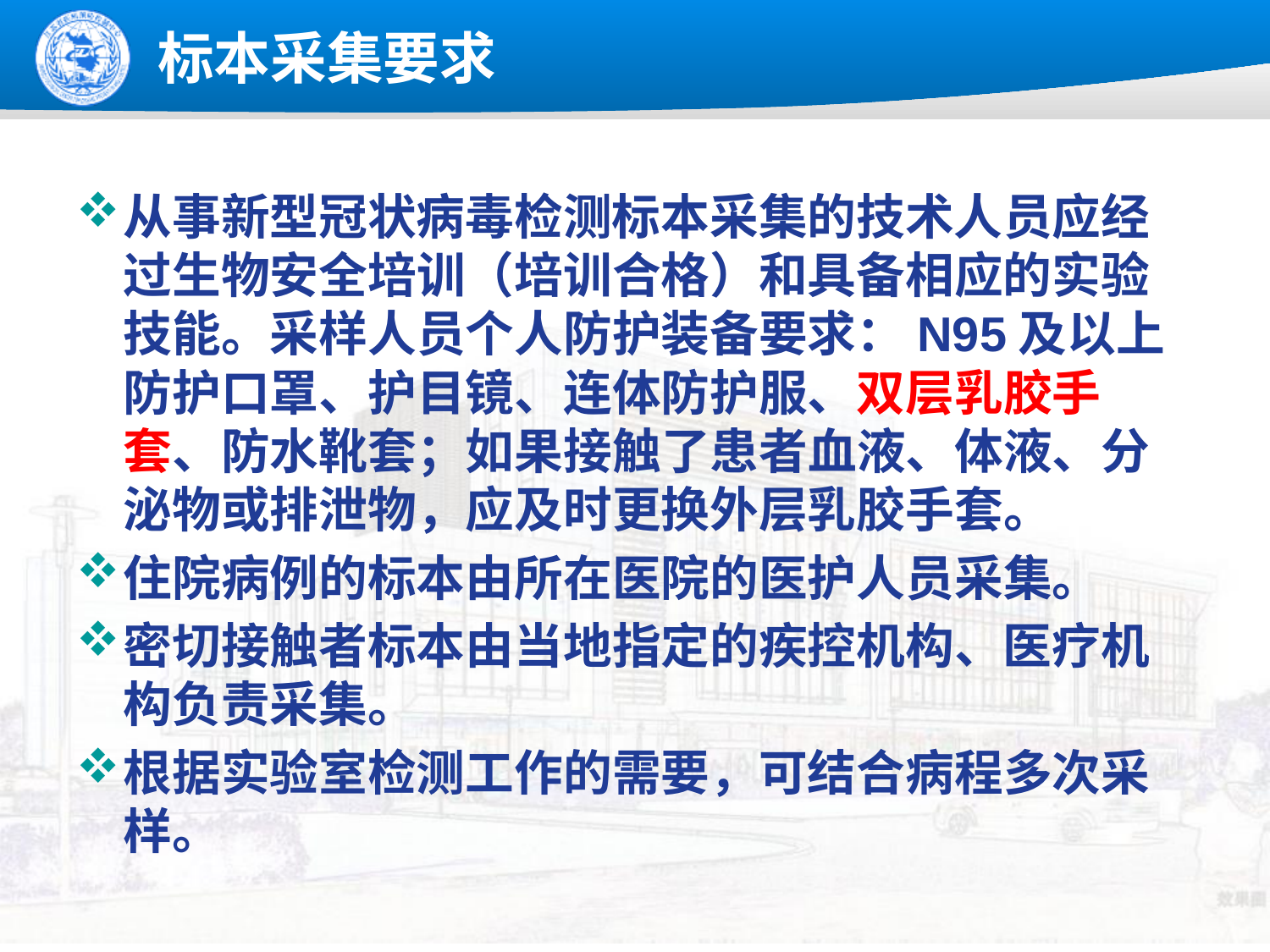

# 标本采集要求
从事新型冠状病毒检测标本采集的技术人员应经过生物安全培训（培训合格）和具备相应的实验技能。采样人员个人防护装备要求：N95及以上防护口罩、护目镜、连体防护服、双层乳胶手套、防水靴套；如果接触了患者血液、体液、分泌物或排泄物，应及时更换外层乳胶手套。
住院病例的标本由所在医院的医护人员采集。
密切接触者标本由当地指定的疾控机构、医疗机构负责采集。
根据实验室检测工作的需要，可结合病程多次采样。